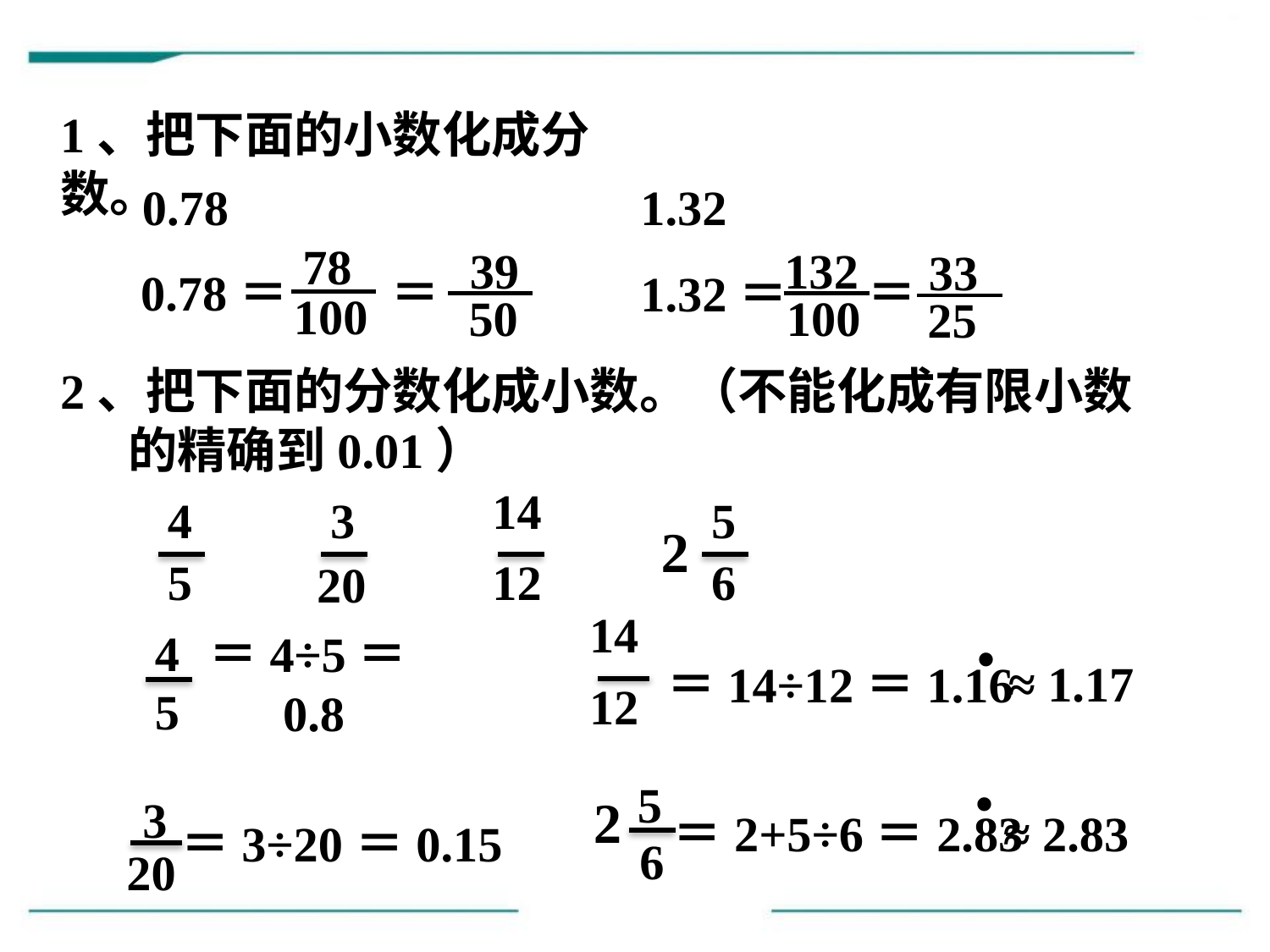

1、把下面的小数化成分数。
0.78
1.32
78
100
39
50
132
100
33
25
0.78＝
＝
＝
1.32＝
2、把下面的分数化成小数。（不能化成有限小数
     的精确到0.01）
14
12
4
5
3
20
5
6
2
.
14
12
＝14÷12＝1.16
≈ 1.17
＝4÷5＝0.8
4
5
.
＝2+5÷6＝2.83
5
6
2
＝3÷20＝0.15
3
20
≈ 2.83